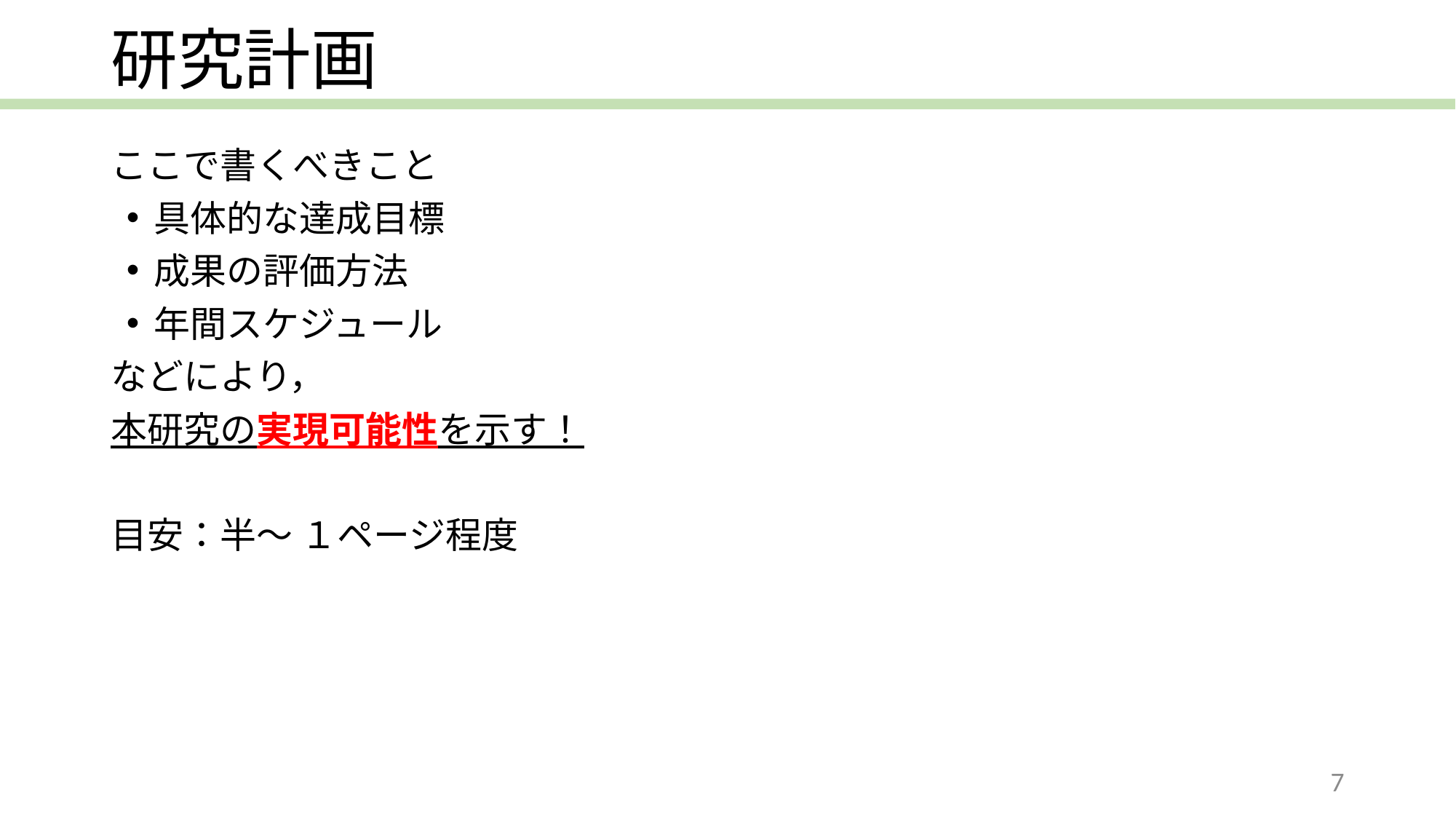

# 研究計画
ここで書くべきこと
具体的な達成目標
成果の評価方法
年間スケジュール
などにより，
本研究の実現可能性を示す！

目安：半～ １ページ程度

7